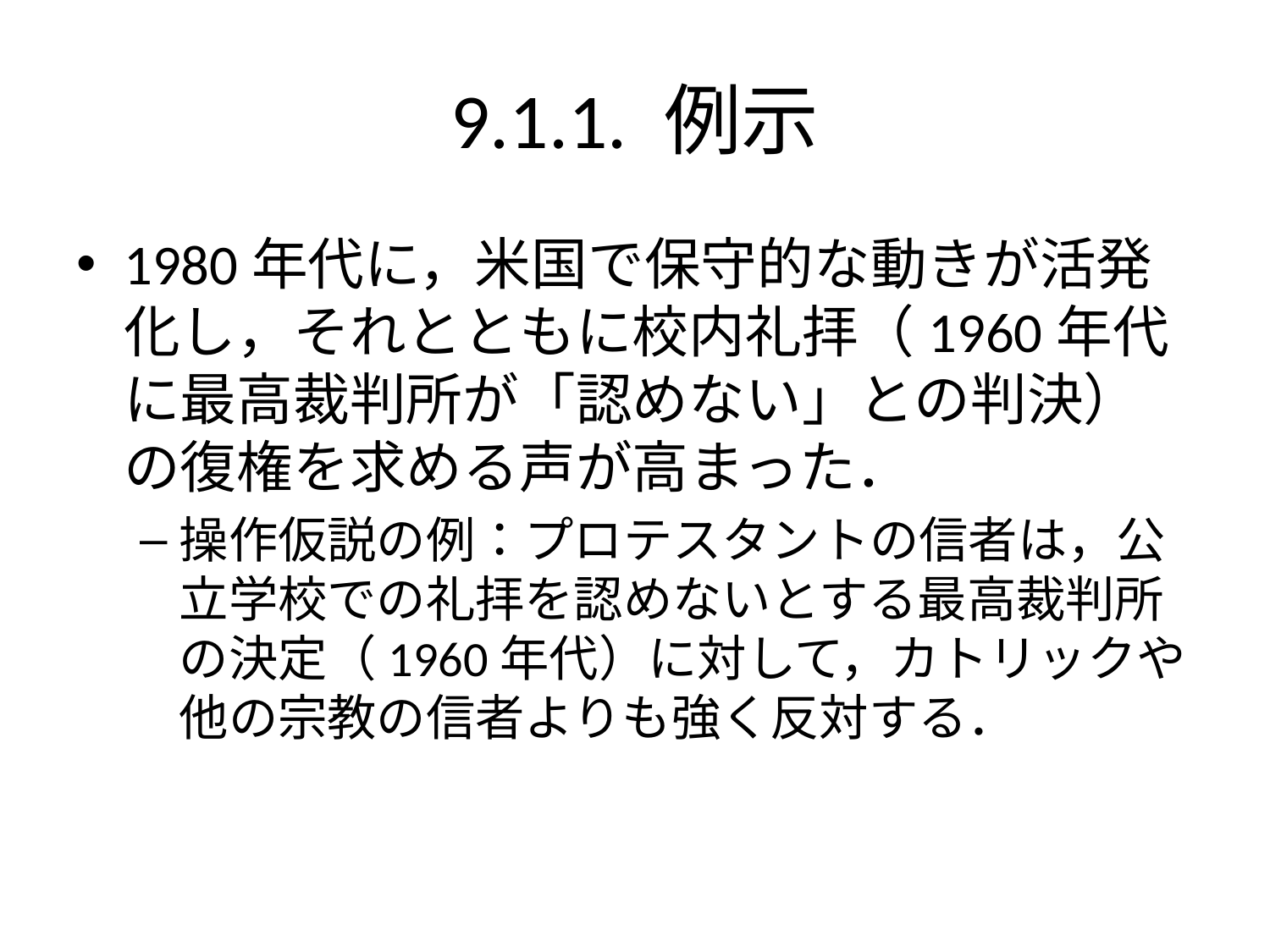

# 9.1.1. 例示
1980年代に，米国で保守的な動きが活発化し，それとともに校内礼拝（1960年代に最高裁判所が「認めない」との判決）の復権を求める声が高まった．
操作仮説の例：プロテスタントの信者は，公立学校での礼拝を認めないとする最高裁判所の決定（1960年代）に対して，カトリックや他の宗教の信者よりも強く反対する．